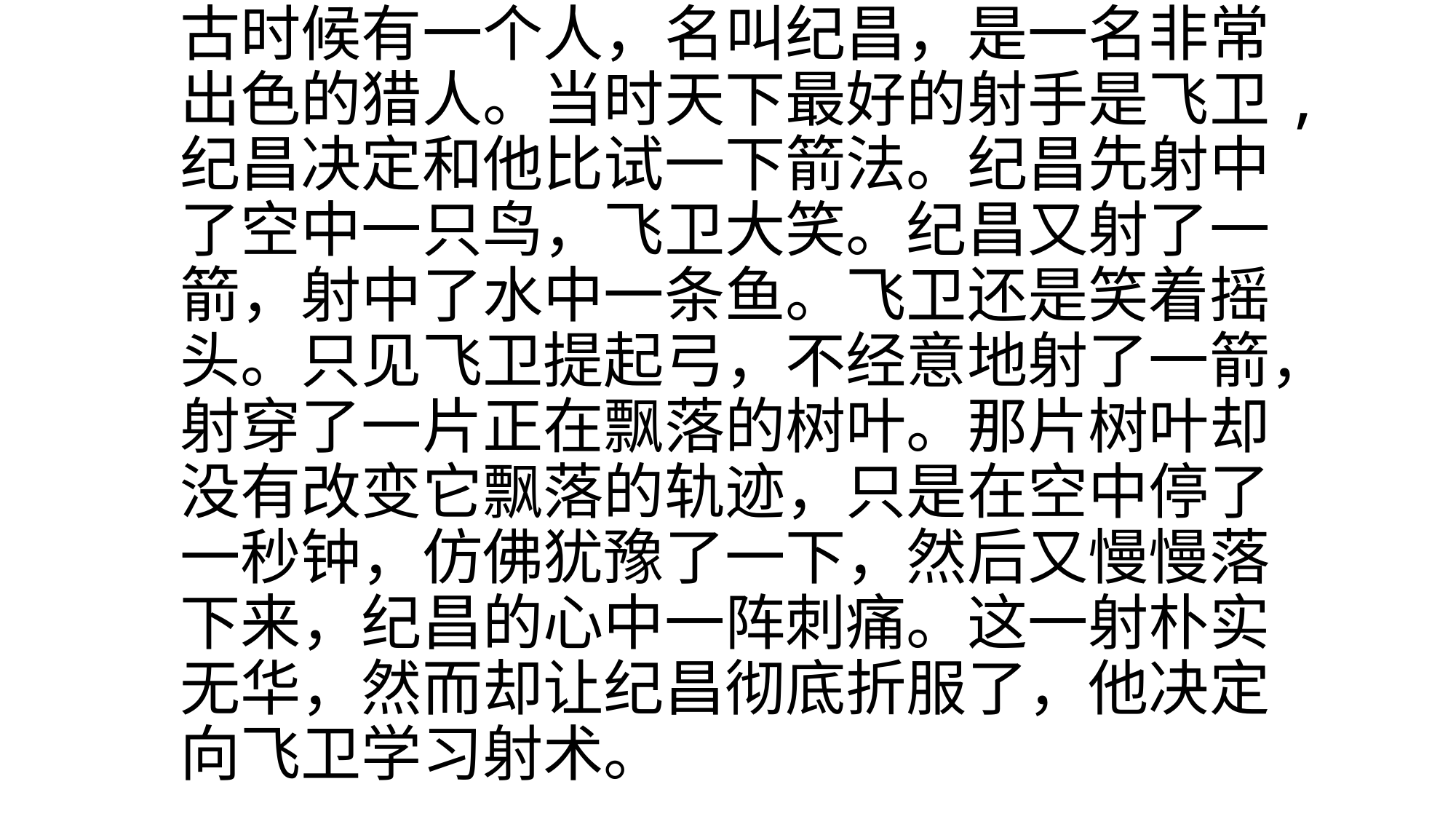

古时候有一个人，名叫纪昌，是一名非常出色的猎人。当时天下最好的射手是飞卫,纪昌决定和他比试一下箭法。纪昌先射中了空中一只鸟，飞卫大笑。纪昌又射了一箭，射中了水中一条鱼。飞卫还是笑着摇头。只见飞卫提起弓，不经意地射了一箭，射穿了一片正在飘落的树叶。那片树叶却没有改变它飘落的轨迹，只是在空中停了一秒钟，仿佛犹豫了一下，然后又慢慢落下来，纪昌的心中一阵刺痛。这一射朴实无华，然而却让纪昌彻底折服了，他决定向飞卫学习射术。